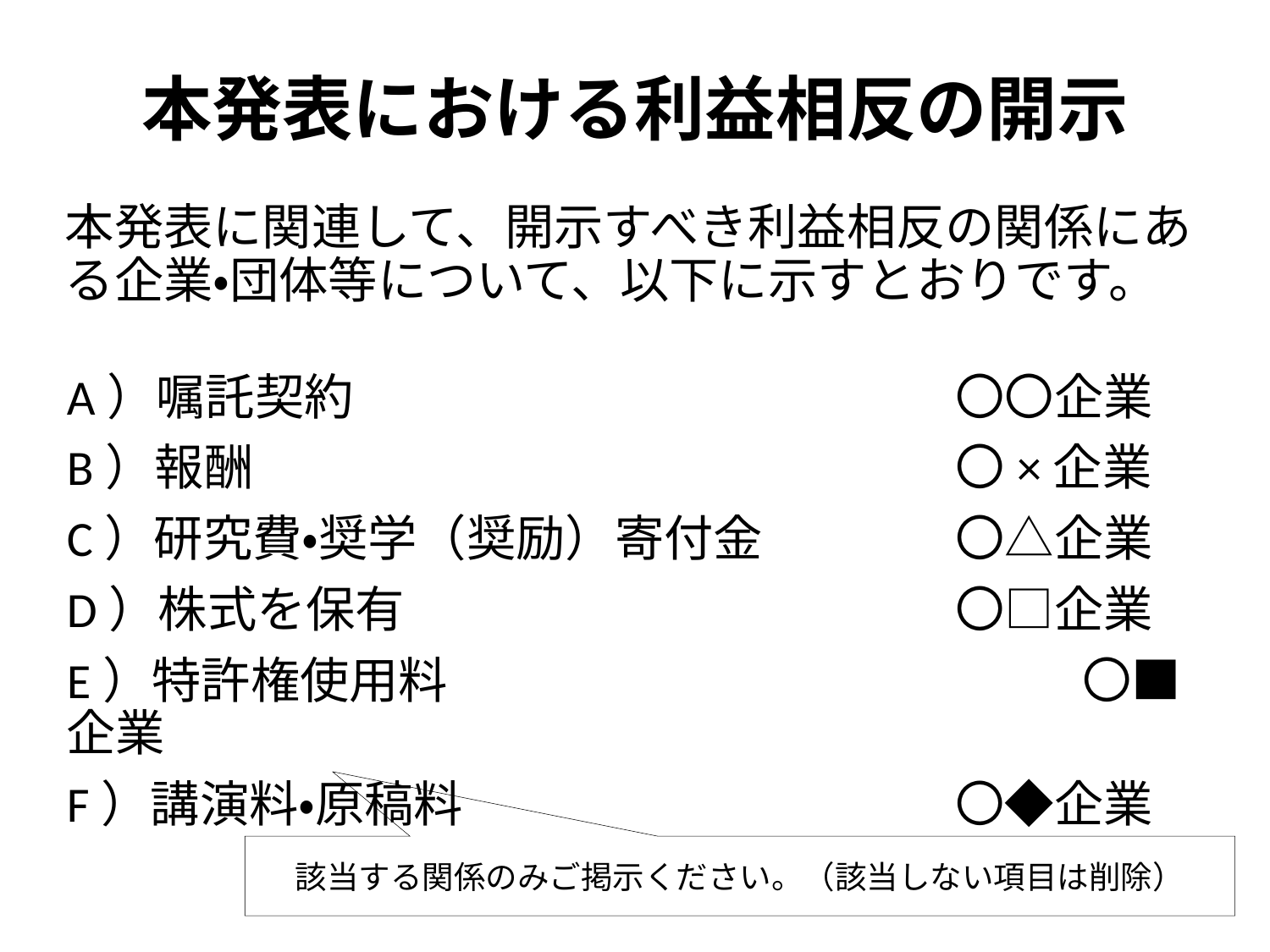

# 本発表における利益相反の開示
本発表に関連して、開示すべき利益相反の関係にある企業・団体等について、以下に示すとおりです。
A）嘱託契約					〇〇企業
B）報酬						〇×企業
C）研究費・奨学（奨励）寄付金		〇△企業
D）株式を保有					〇□企業
E）特許権使用料					〇■企業
F）講演料・原稿料				〇◆企業
該当する関係のみご掲示ください。（該当しない項目は削除）